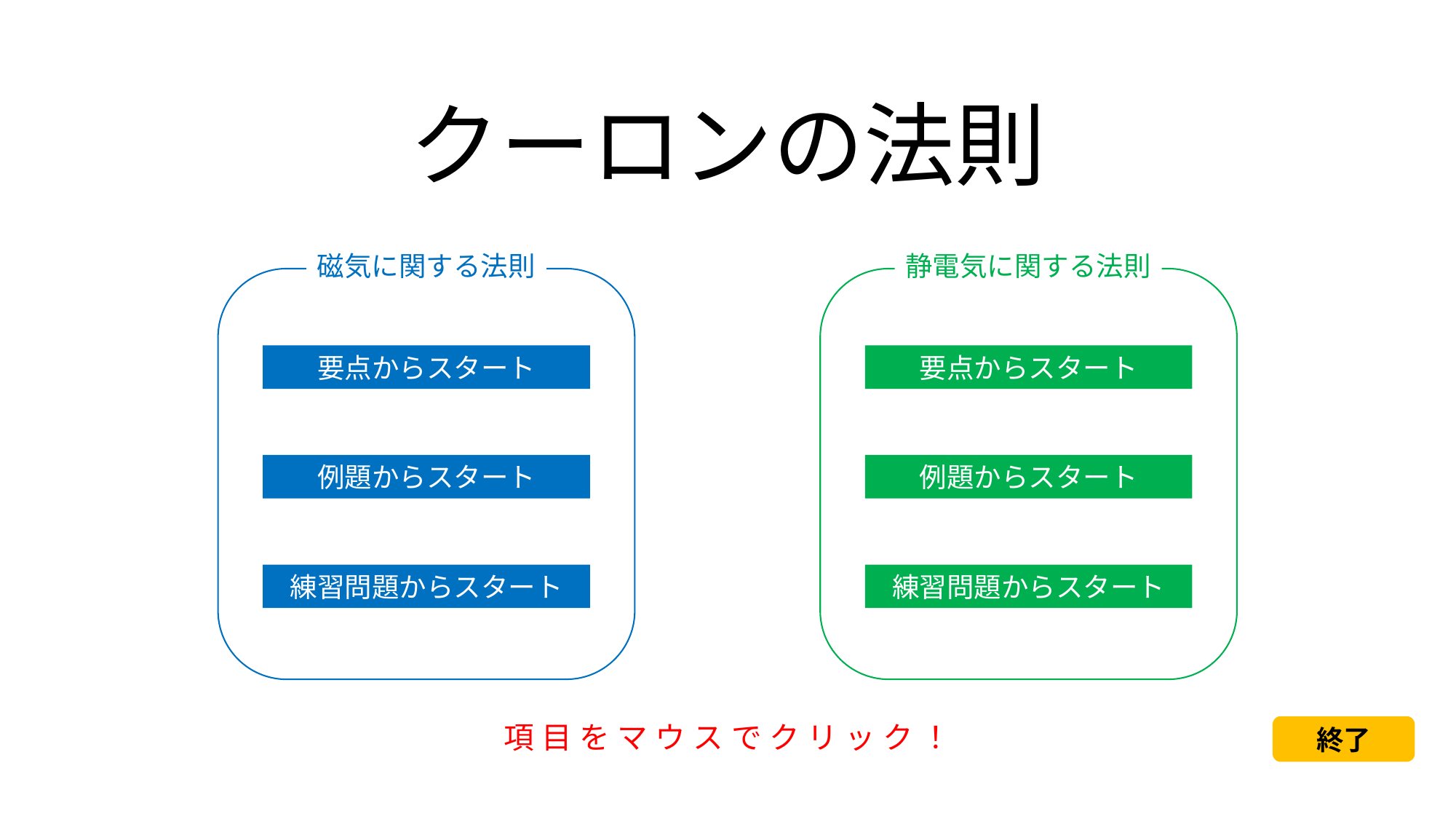

# クーロンの法則
磁気に関する法則
静電気に関する法則

要点からスタート
要点からスタート
例題からスタート
例題からスタート
練習問題からスタート
練習問題からスタート
項目をマウスでクリック！
終了